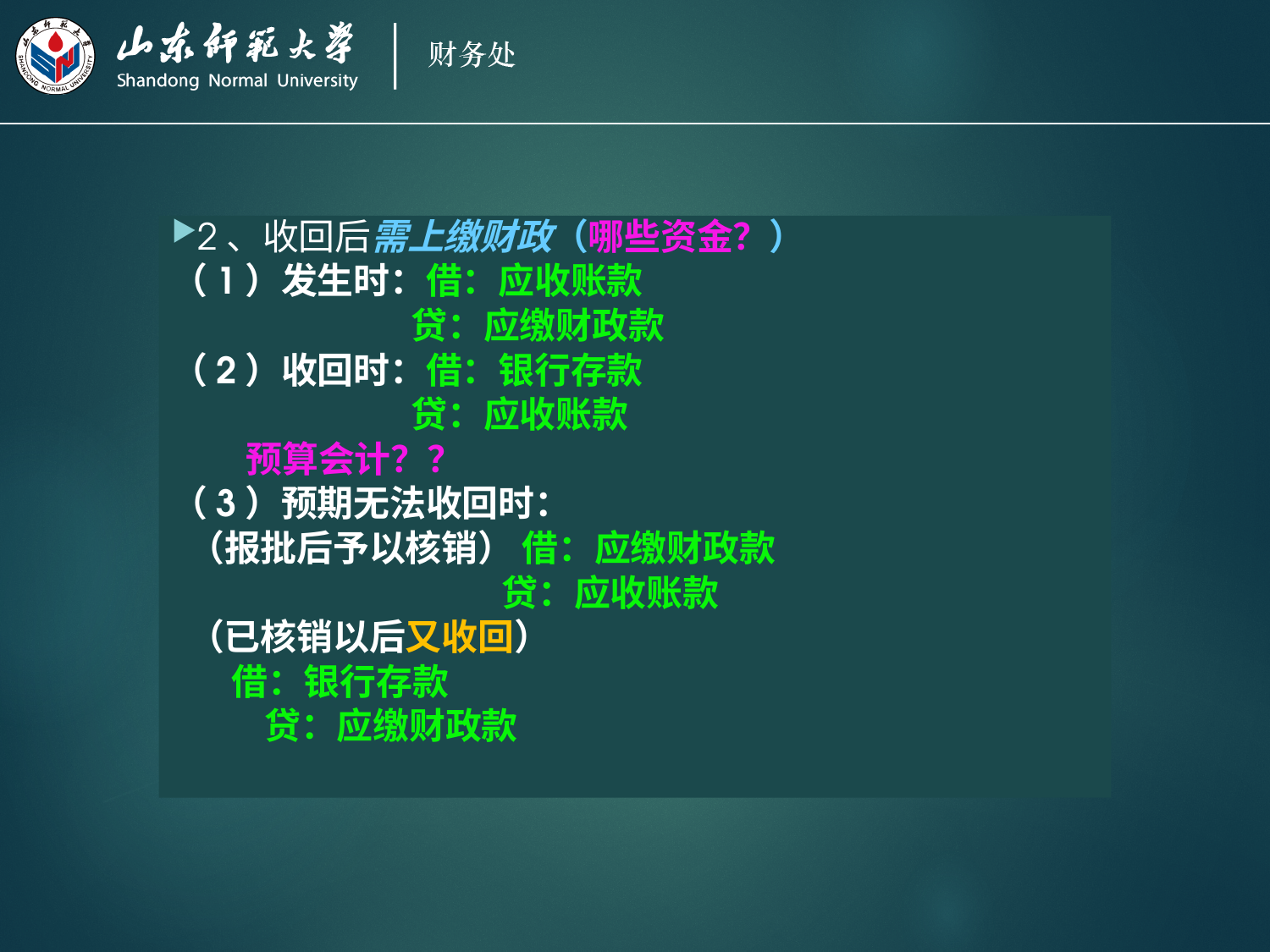

2、收回后需上缴财政（哪些资金？）
（1）发生时：借：应收账款
                            贷：应缴财政款
（2）收回时：借：银行存款
                            贷：应收账款
        预算会计？？
（3）预期无法收回时：
 （报批后予以核销） 借：应缴财政款
                                       贷：应收账款
 （已核销以后又收回）
  借：银行存款
      贷：应缴财政款